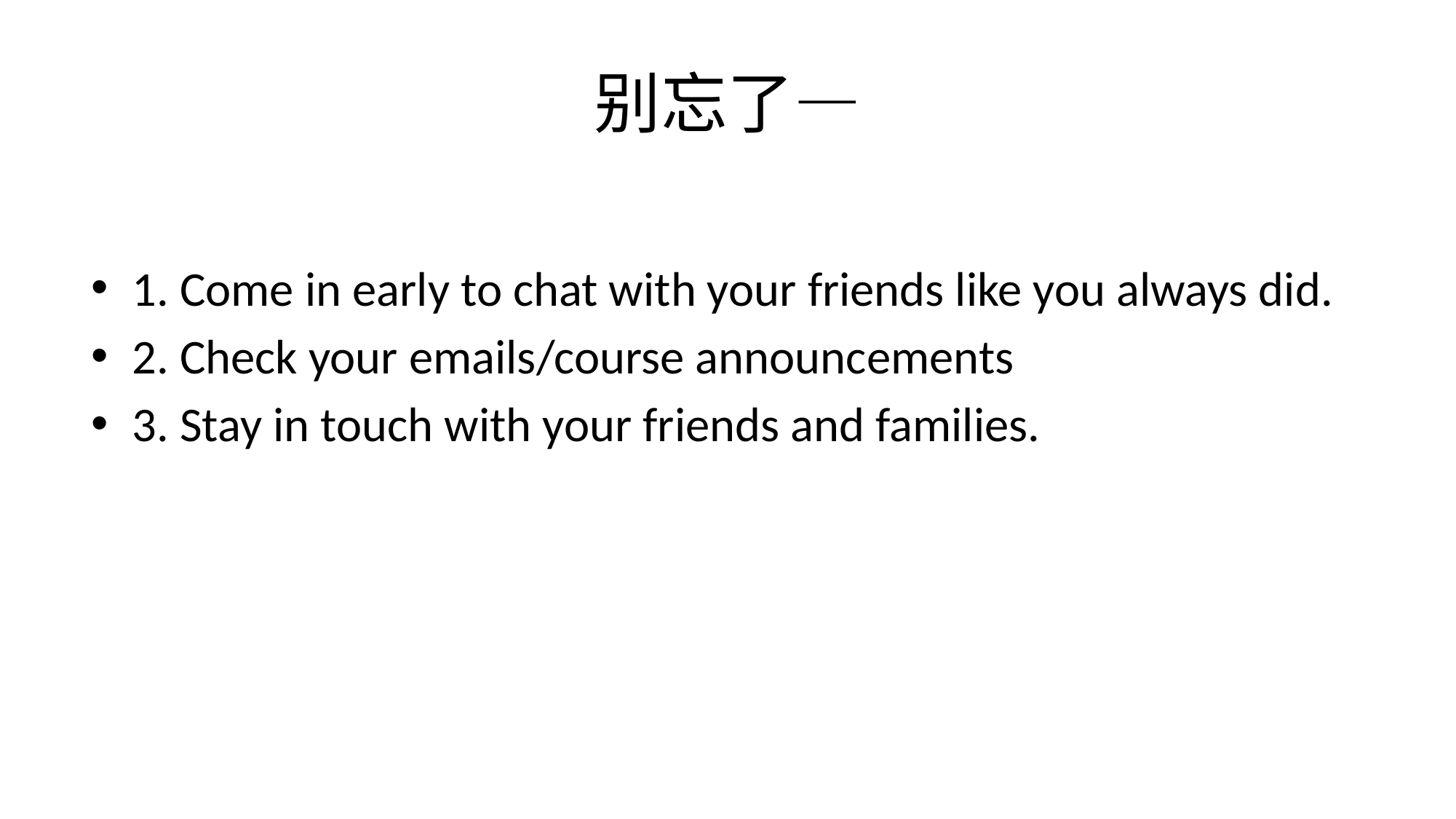

# 别忘了—
1. Come in early to chat with your friends like you always did.
2. Check your emails/course announcements
3. Stay in touch with your friends and families.